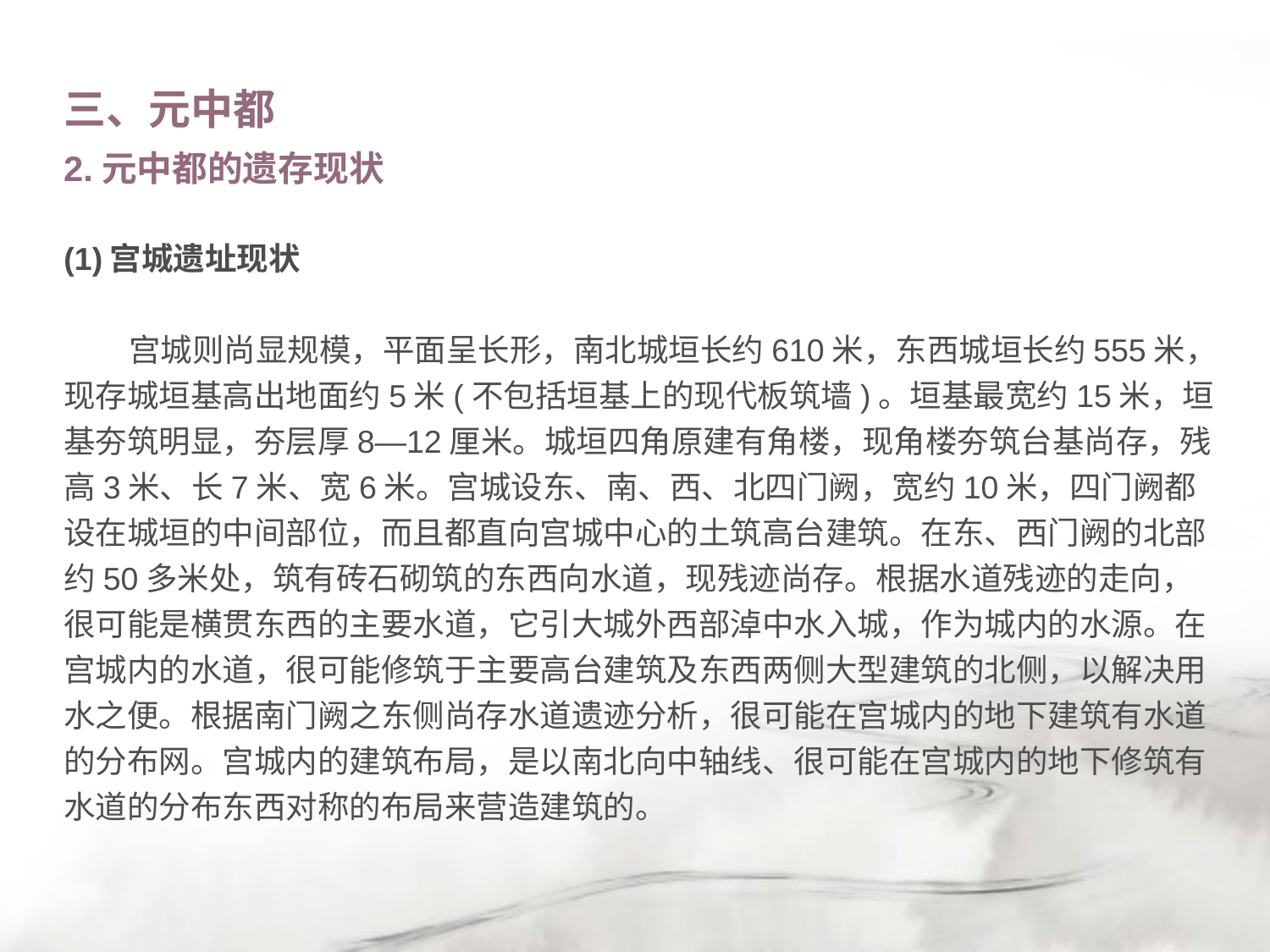

三、元中都
2.元中都的遗存现状
(1)宫城遗址现状

        宫城则尚显规模，平面呈长形，南北城垣长约610米，东西城垣长约555米，现存城垣基高出地面约5米(不包括垣基上的现代板筑墙)。垣基最宽约15米，垣基夯筑明显，夯层厚8—12厘米。城垣四角原建有角楼，现角楼夯筑台基尚存，残高3米、长7米、宽6米。宫城设东、南、西、北四门阙，宽约10米，四门阙都设在城垣的中间部位，而且都直向宫城中心的土筑高台建筑。在东、西门阙的北部约50多米处，筑有砖石砌筑的东西向水道，现残迹尚存。根据水道残迹的走向，很可能是横贯东西的主要水道，它引大城外西部淖中水入城，作为城内的水源。在宫城内的水道，很可能修筑于主要高台建筑及东西两侧大型建筑的北侧，以解决用水之便。根据南门阙之东侧尚存水道遗迹分析，很可能在宫城内的地下建筑有水道的分布网。宫城内的建筑布局，是以南北向中轴线、很可能在宫城内的地下修筑有水道的分布东西对称的布局来营造建筑的。